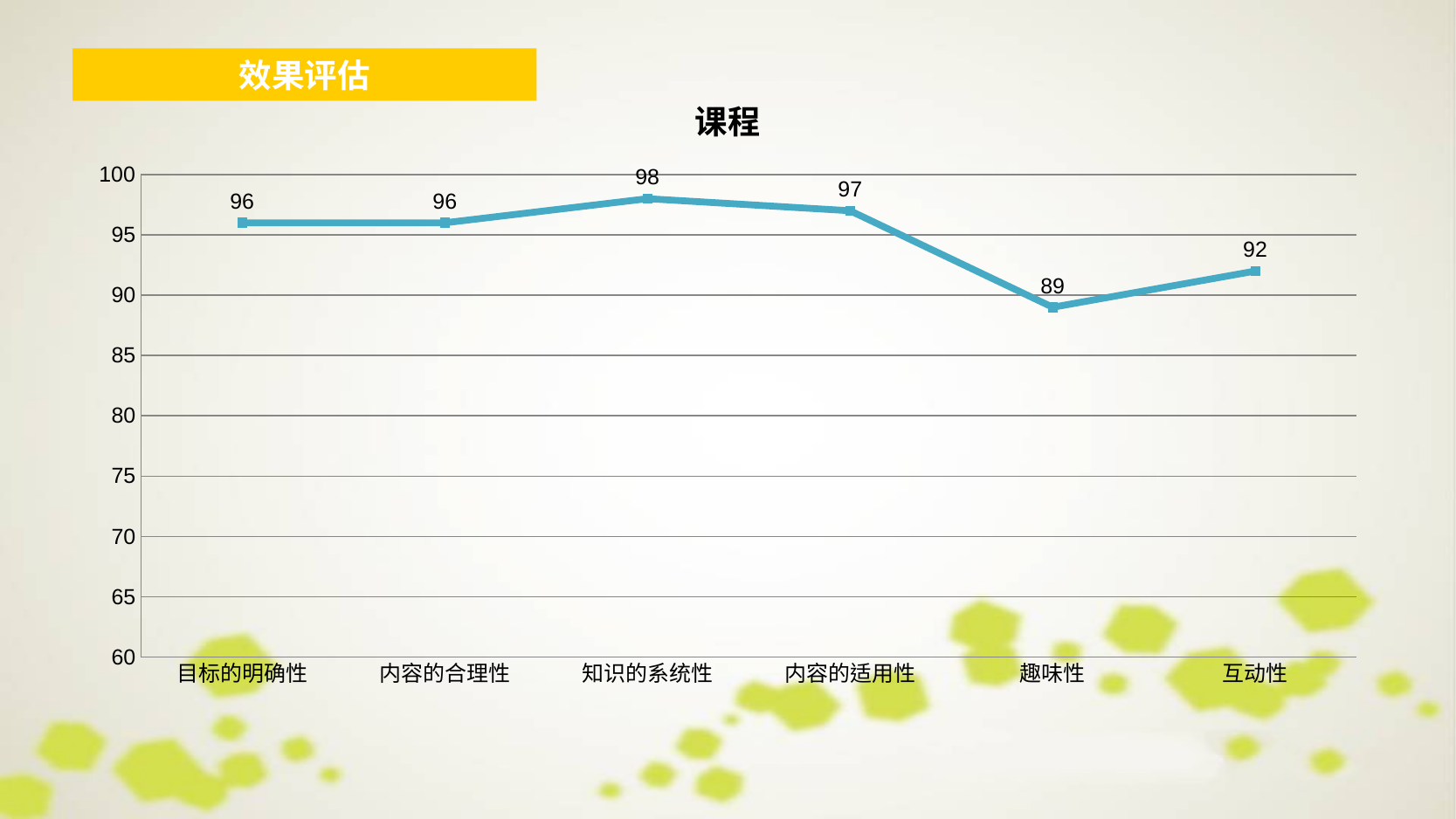

效果评估

### Chart:

| Category | 课程 |
|---|---|
| 目标的明确性 | 96.0 |
| 内容的合理性 | 96.0 |
| 知识的系统性 | 98.0 |
| 内容的适用性 | 97.0 |
| 趣味性 | 89.0 |
| 互动性 | 92.0 |